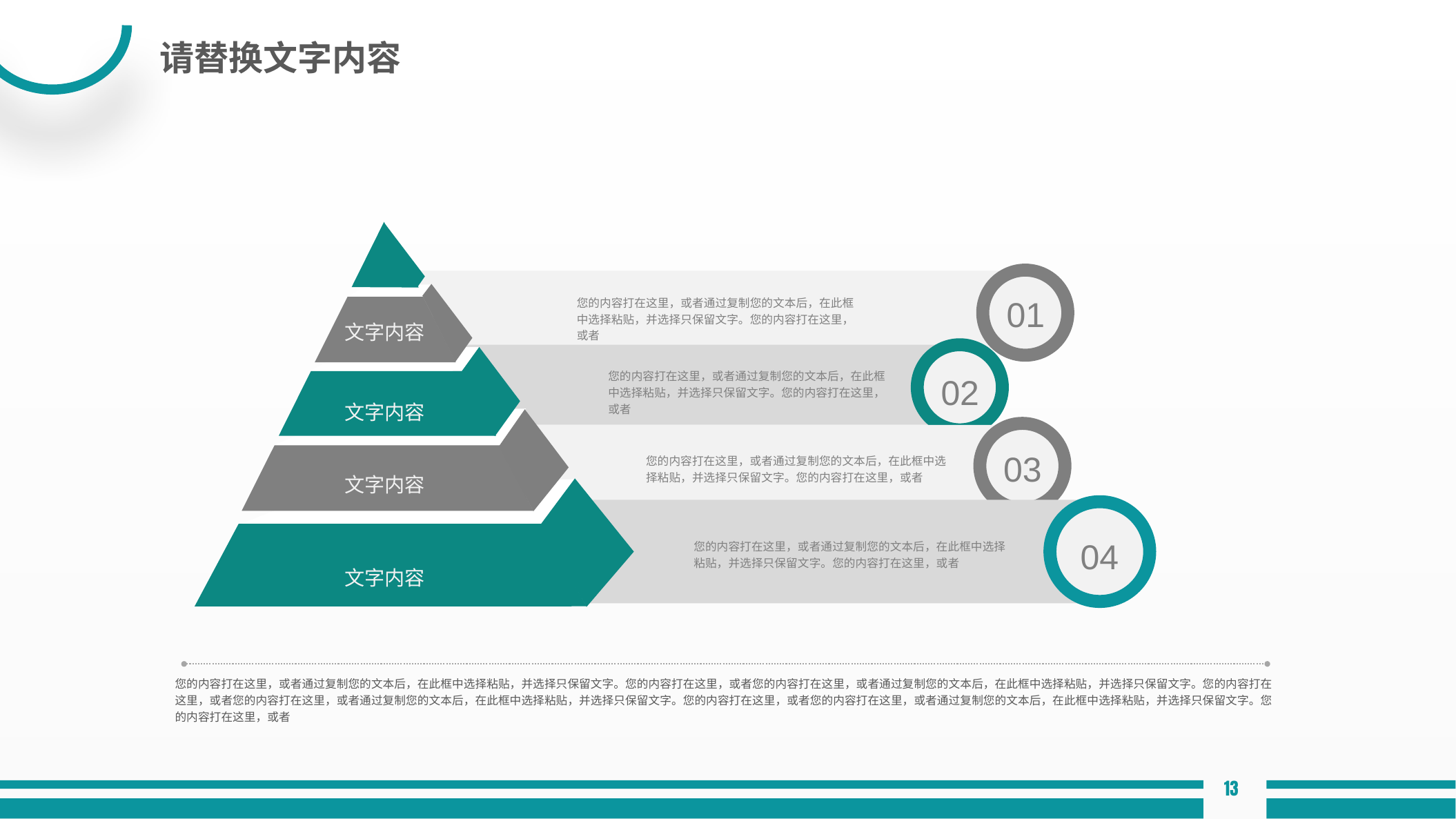

请替换文字内容

01
您的内容打在这里，或者通过复制您的文本后，在此框中选择粘贴，并选择只保留文字。您的内容打在这里，或者
文字内容

02
您的内容打在这里，或者通过复制您的文本后，在此框中选择粘贴，并选择只保留文字。您的内容打在这里，或者
文字内容

03
您的内容打在这里，或者通过复制您的文本后，在此框中选择粘贴，并选择只保留文字。您的内容打在这里，或者
文字内容

04
您的内容打在这里，或者通过复制您的文本后，在此框中选择粘贴，并选择只保留文字。您的内容打在这里，或者
文字内容
您的内容打在这里，或者通过复制您的文本后，在此框中选择粘贴，并选择只保留文字。您的内容打在这里，或者您的内容打在这里，或者通过复制您的文本后，在此框中选择粘贴，并选择只保留文字。您的内容打在这里，或者您的内容打在这里，或者通过复制您的文本后，在此框中选择粘贴，并选择只保留文字。您的内容打在这里，或者您的内容打在这里，或者通过复制您的文本后，在此框中选择粘贴，并选择只保留文字。您的内容打在这里，或者